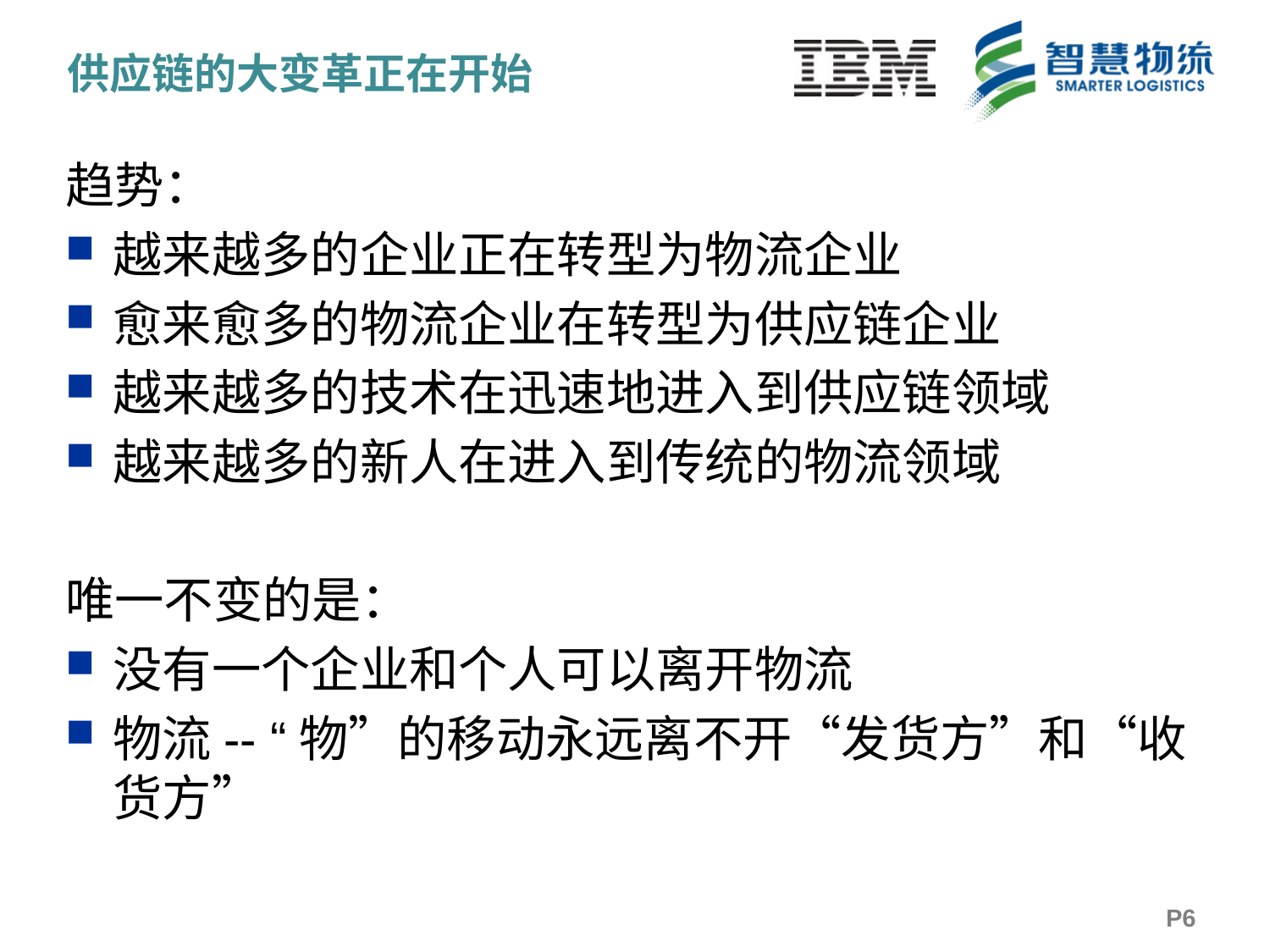

# 供应链的大变革正在开始
趋势：
越来越多的企业正在转型为物流企业
愈来愈多的物流企业在转型为供应链企业
越来越多的技术在迅速地进入到供应链领域
越来越多的新人在进入到传统的物流领域

唯一不变的是：
没有一个企业和个人可以离开物流
物流-- “物”的移动永远离不开“发货方”和“收货方”